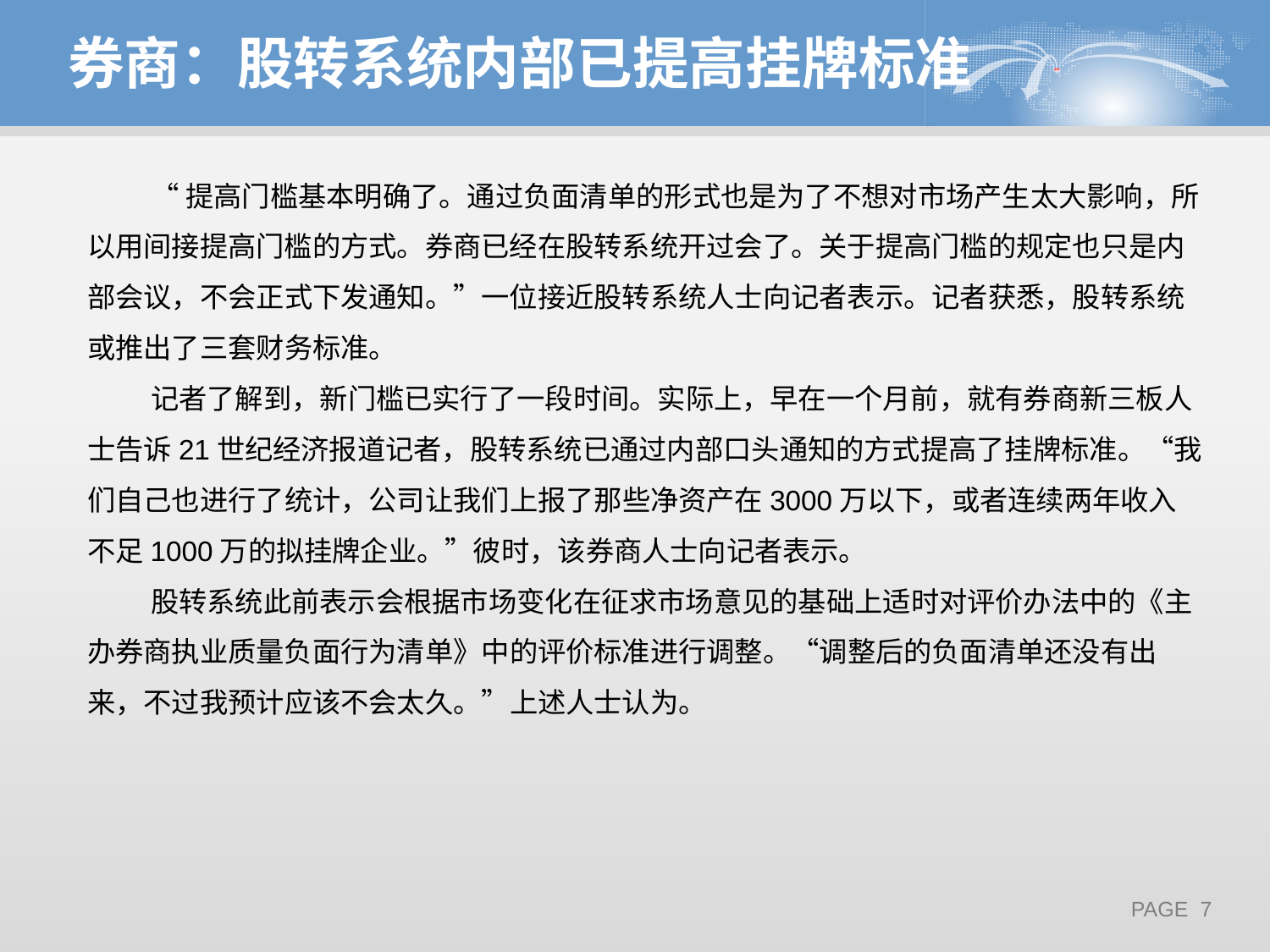

券商：股转系统内部已提高挂牌标准
“提高门槛基本明确了。通过负面清单的形式也是为了不想对市场产生太大影响，所以用间接提高门槛的方式。券商已经在股转系统开过会了。关于提高门槛的规定也只是内部会议，不会正式下发通知。”一位接近股转系统人士向记者表示。记者获悉，股转系统或推出了三套财务标准。
记者了解到，新门槛已实行了一段时间。实际上，早在一个月前，就有券商新三板人士告诉21世纪经济报道记者，股转系统已通过内部口头通知的方式提高了挂牌标准。“我们自己也进行了统计，公司让我们上报了那些净资产在3000万以下，或者连续两年收入不足1000万的拟挂牌企业。”彼时，该券商人士向记者表示。
股转系统此前表示会根据市场变化在征求市场意见的基础上适时对评价办法中的《主办券商执业质量负面行为清单》中的评价标准进行调整。“调整后的负面清单还没有出来，不过我预计应该不会太久。”上述人士认为。